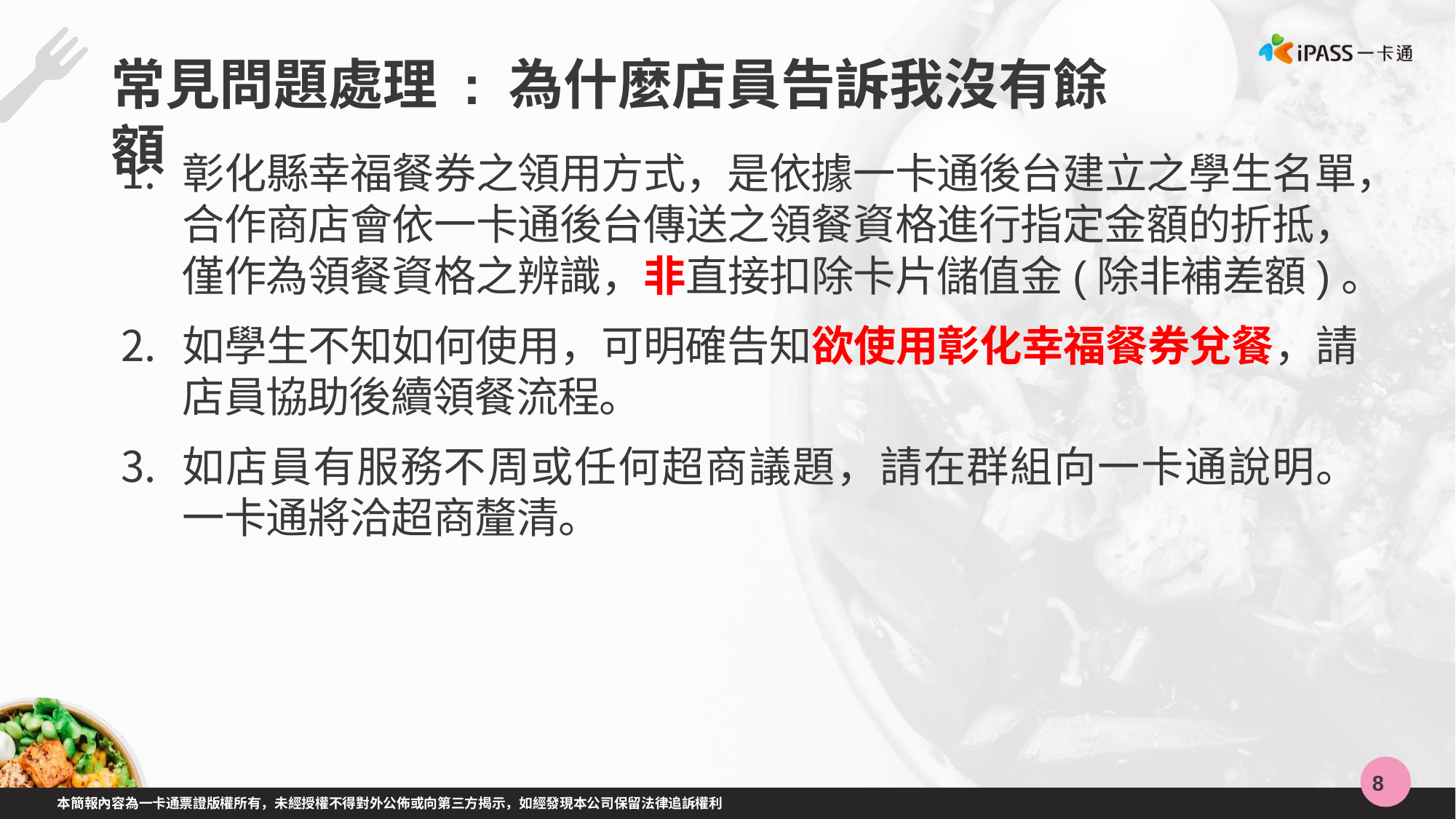

# 常見問題處理 : 為什麼店員告訴我沒有餘額
彰化縣幸福餐券之領用方式，是依據一卡通後台建立之學生名單，合作商店會依一卡通後台傳送之領餐資格進行指定金額的折抵， 僅作為領餐資格之辨識，非直接扣除卡片儲值金(除非補差額)。
如學生不知如何使用，可明確告知欲使用彰化幸福餐券兌餐，請店員協助後續領餐流程。
如店員有服務不周或任何超商議題，請在群組向一卡通說明。一卡通將洽超商釐清。
8
本簡報內容為一卡通票證版權所有，未經授權不得對外公佈或向第三方揭示，如經發現本公司保留法律追訴權利